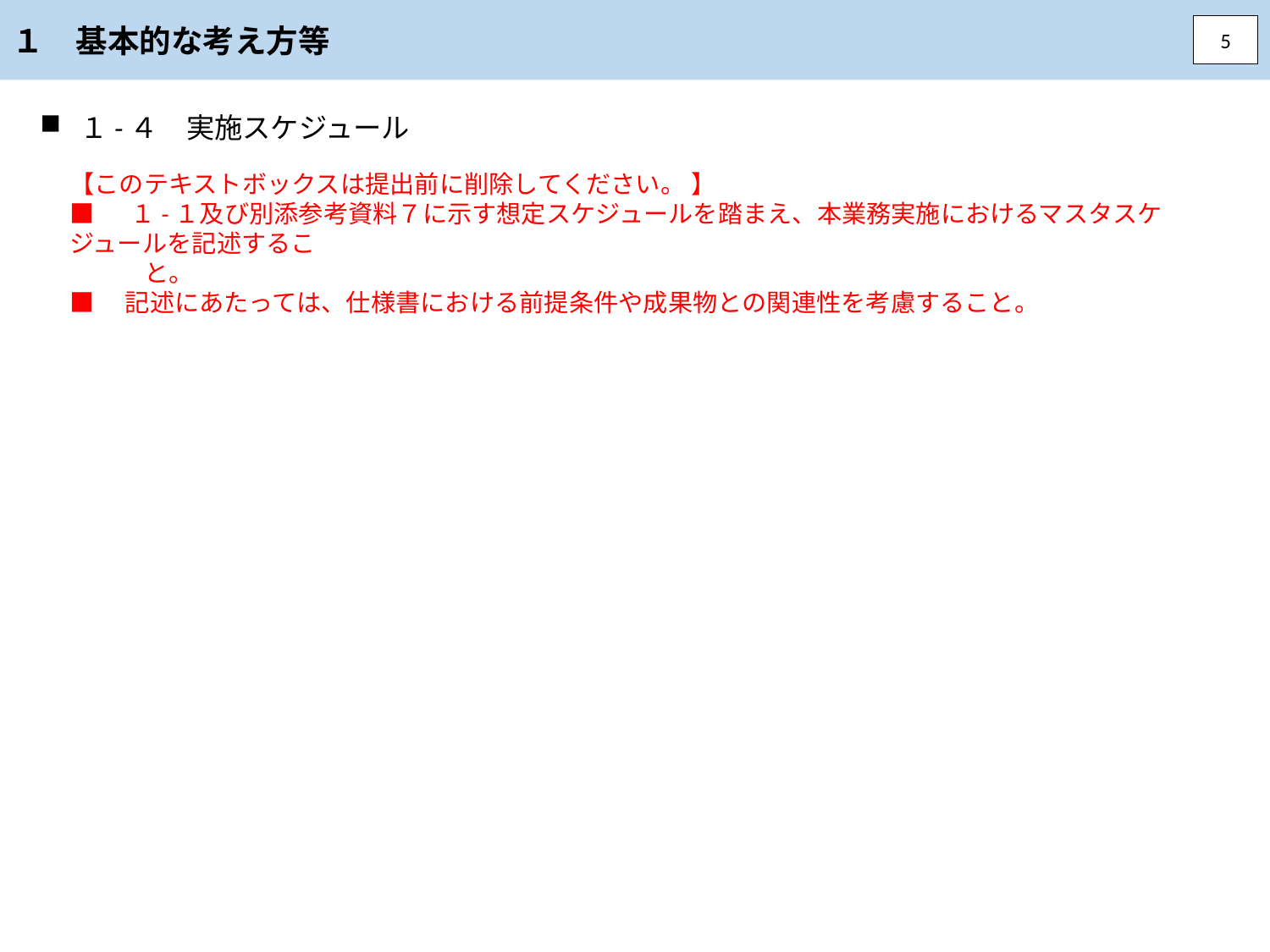

１　基本的な考え方等
5
１-４　実施スケジュール
【このテキストボックスは提出前に削除してください。 】
■　 １-１及び別添参考資料７に示す想定スケジュールを踏まえ、本業務実施におけるマスタスケジュールを記述するこ
　　　と。
■　記述にあたっては、仕様書における前提条件や成果物との関連性を考慮すること。